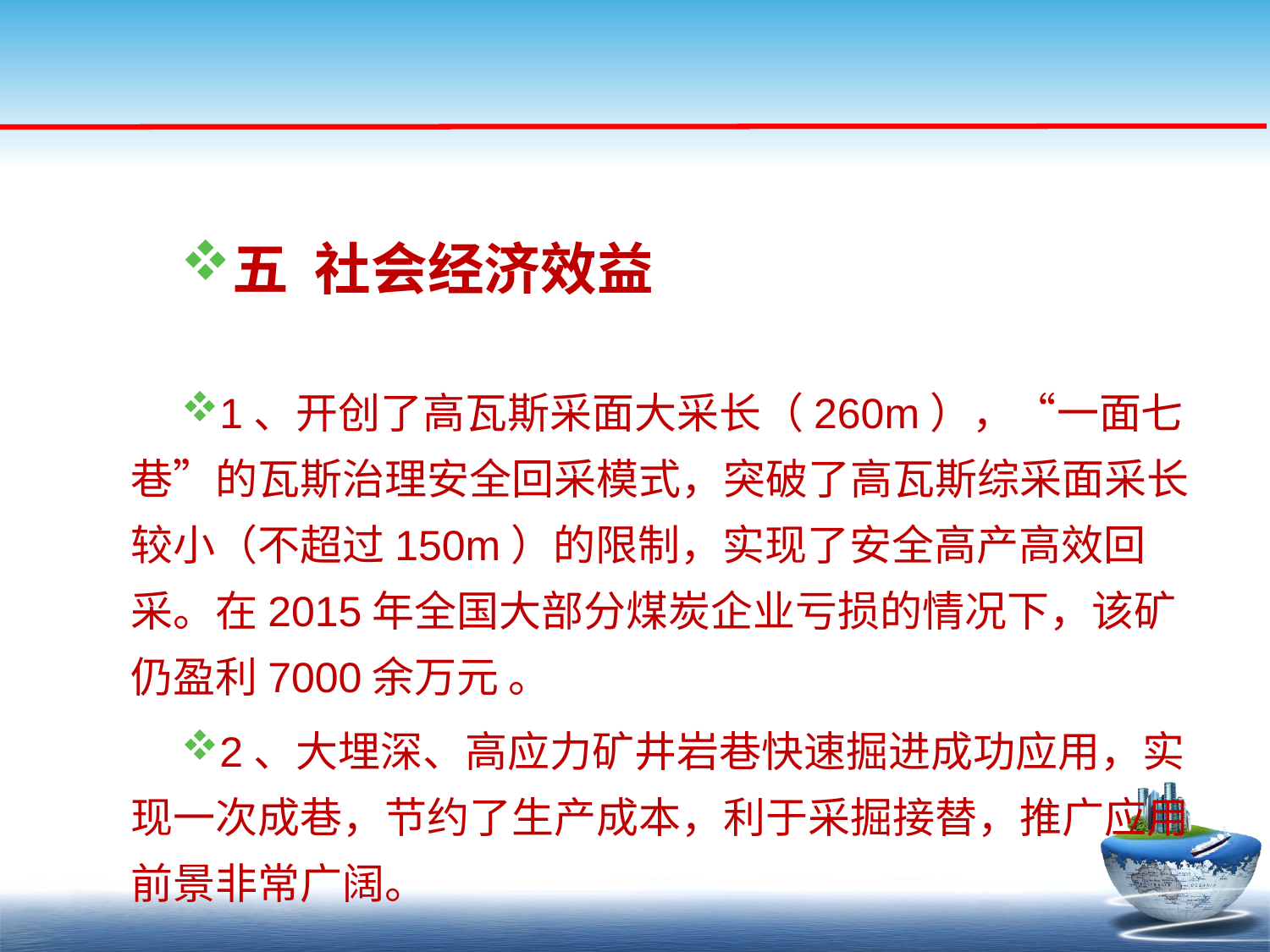

五  社会经济效益

1、开创了高瓦斯采面大采长（260m），“一面七巷”的瓦斯治理安全回采模式，突破了高瓦斯综采面采长较小（不超过150m）的限制，实现了安全高产高效回采。在2015年全国大部分煤炭企业亏损的情况下，该矿仍盈利7000余万元 。
2、大埋深、高应力矿井岩巷快速掘进成功应用，实现一次成巷，节约了生产成本，利于采掘接替，推广应用前景非常广阔。